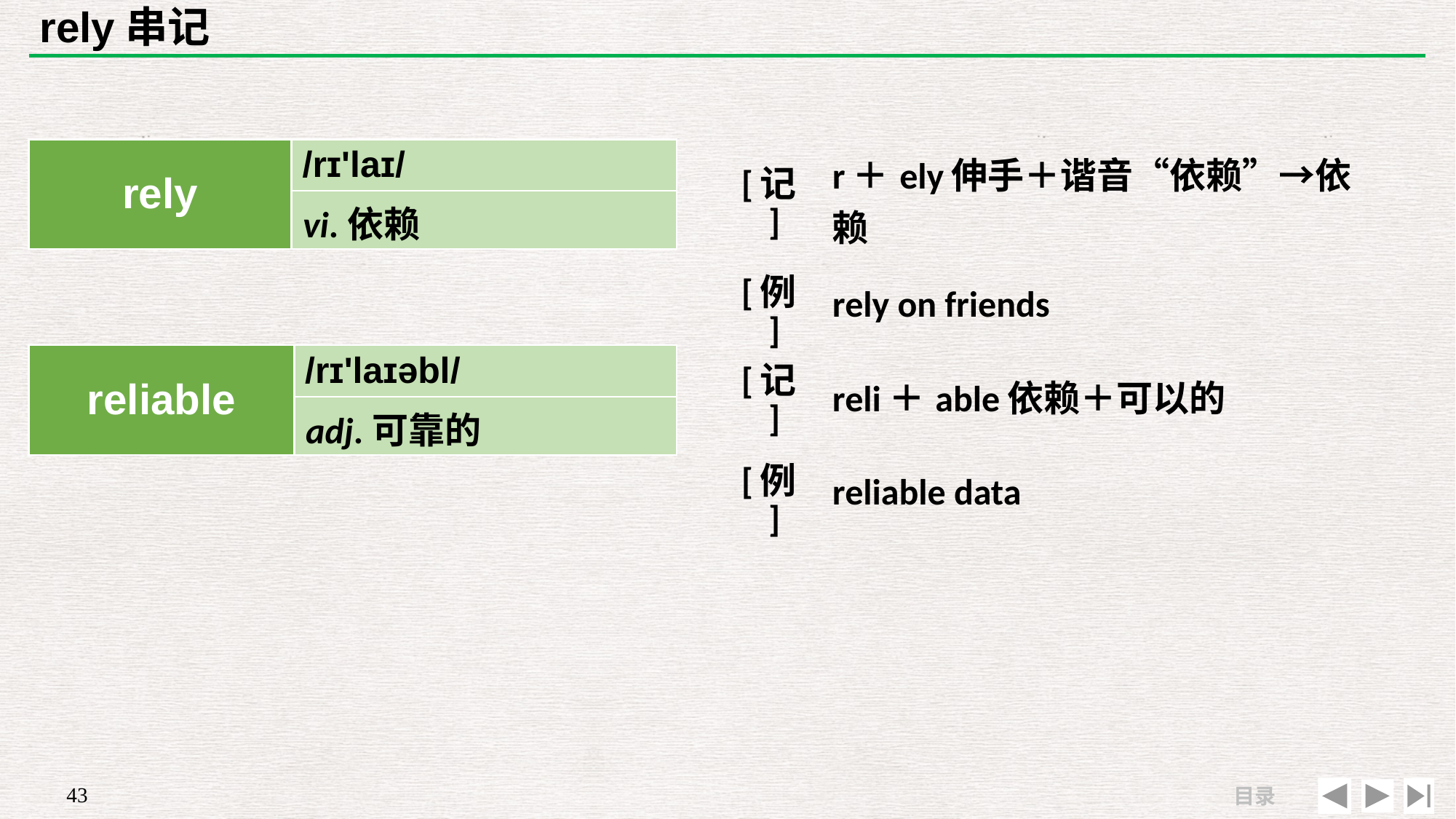

# rely串记

| rely | /rɪ'laɪ/ |
| --- | --- |
|  |  |
| [记] | r＋ely伸手＋谐音“依赖”→依赖 |
| --- | --- |
| [例] | rely on friends |
vi.依赖
| reliable | /rɪ'laɪəbl/ |
| --- | --- |
|  |  |
| [记] | reli＋able依赖＋可以的 |
| --- | --- |
| [例] | reliable data |
adj.可靠的